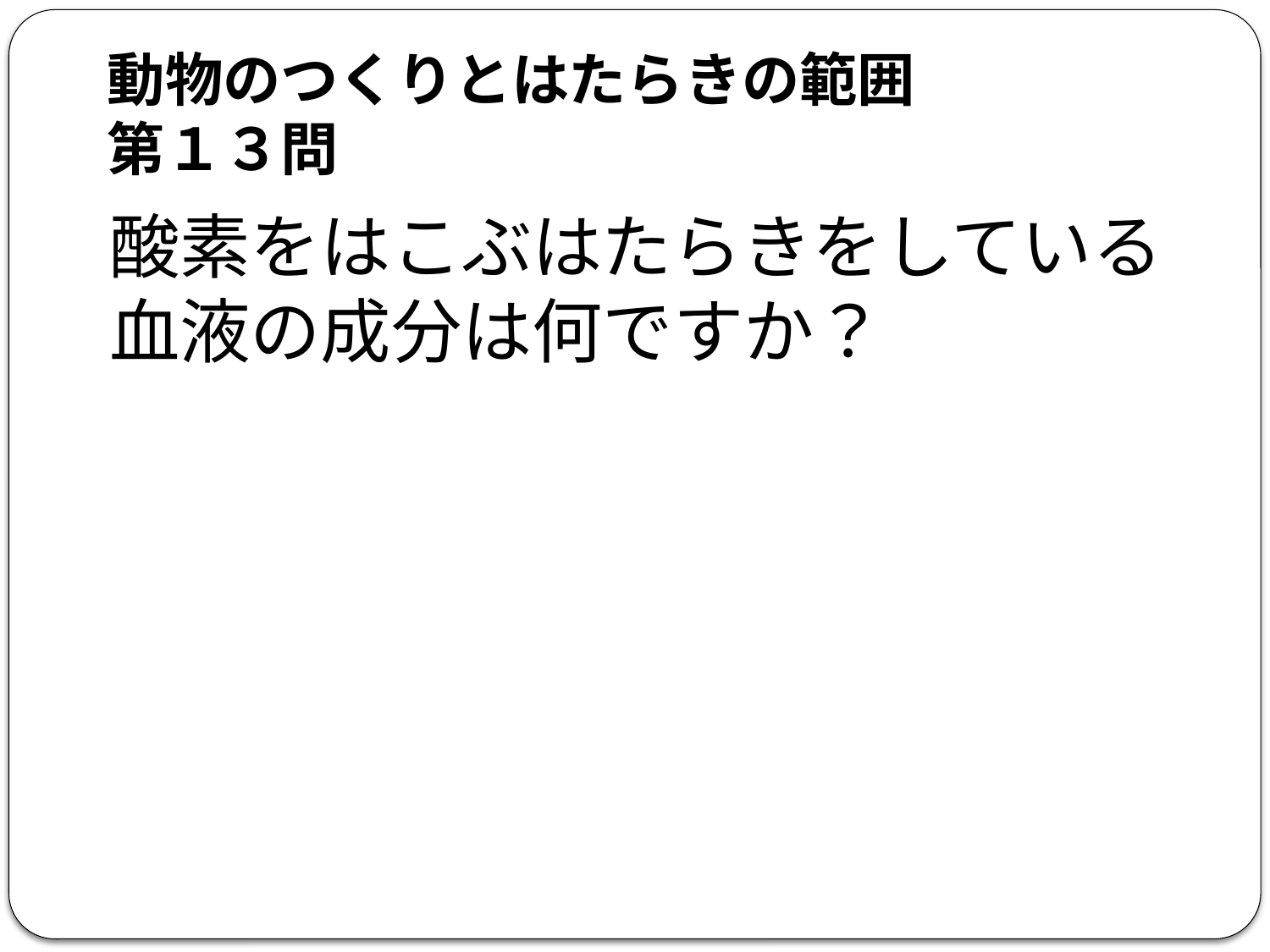

# 動物のつくりとはたらきの範囲 第１３問
酸素をはこぶはたらきをしている血液の成分は何ですか？